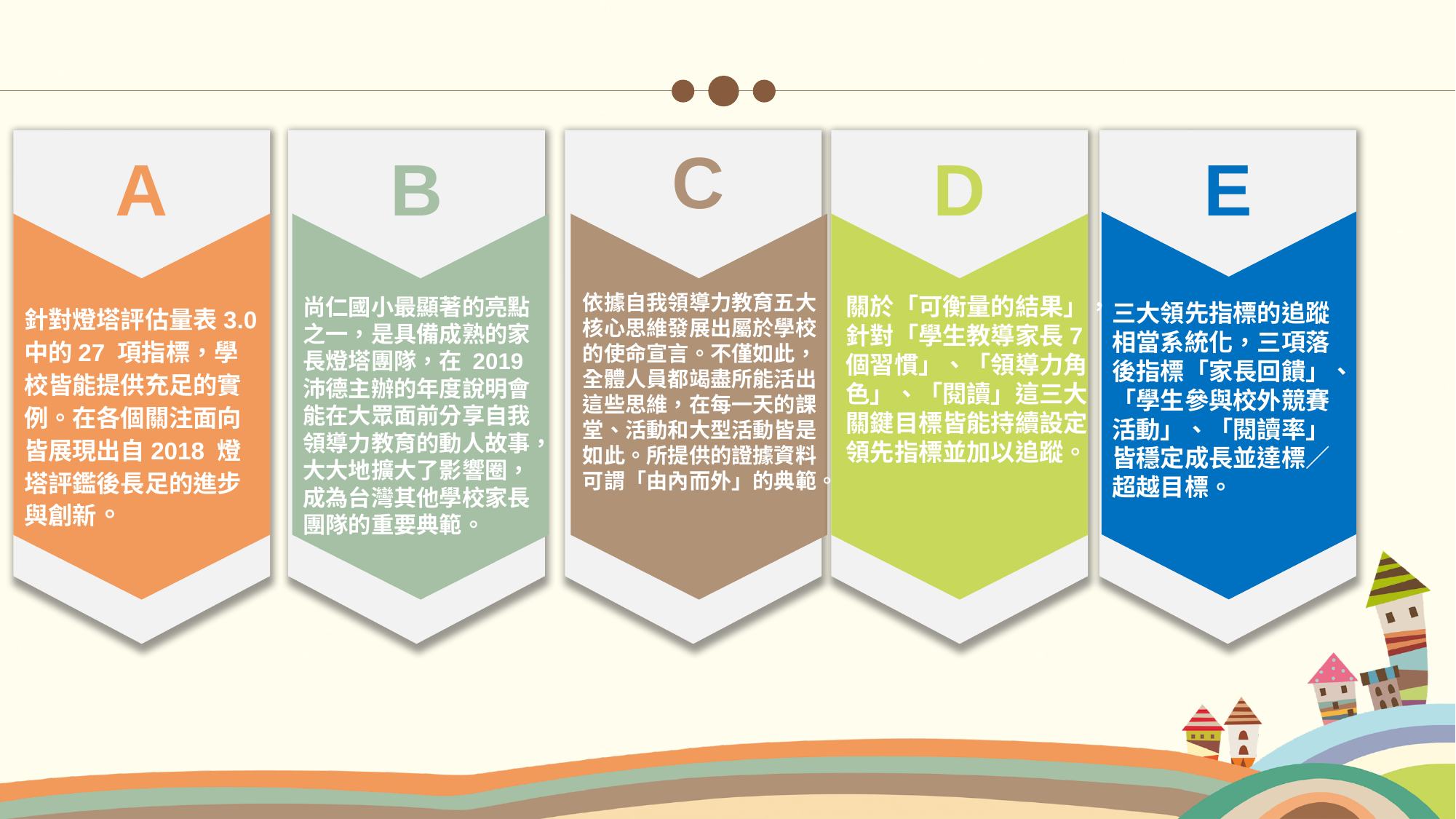

A
針對燈塔評估量表3.0 中的27 項指標，學校皆能提供充足的實例。在各個關注面向皆展現出自2018 燈塔評鑑後長足的進步與創新。
B
尚仁國小最顯著的亮點之一，是具備成熟的家長燈塔團隊，在 2019 沛德主辦的年度說明會能在大眾面前分享自我領導力教育的動人故事，大大地擴大了影響圈，成為台灣其他學校家長團隊的重要典範。

C
D

E

三大領先指標的追蹤相當系統化，三項落後指標「家長回饋」、「學生參與校外競賽活動」、「閱讀率」皆穩定成長並達標／超越目標。

依據自我領導力教育五大核心思維發展出屬於學校的使命宣言。不僅如此，全體人員都竭盡所能活出這些思維，在每一天的課堂、活動和大型活動皆是如此。所提供的證據資料可謂「由內而外」的典範。
關於「可衡量的結果」，針對「學生教導家長7 個習慣」、「領導力角色」、「閱讀」這三大關鍵目標皆能持續設定領先指標並加以追蹤。